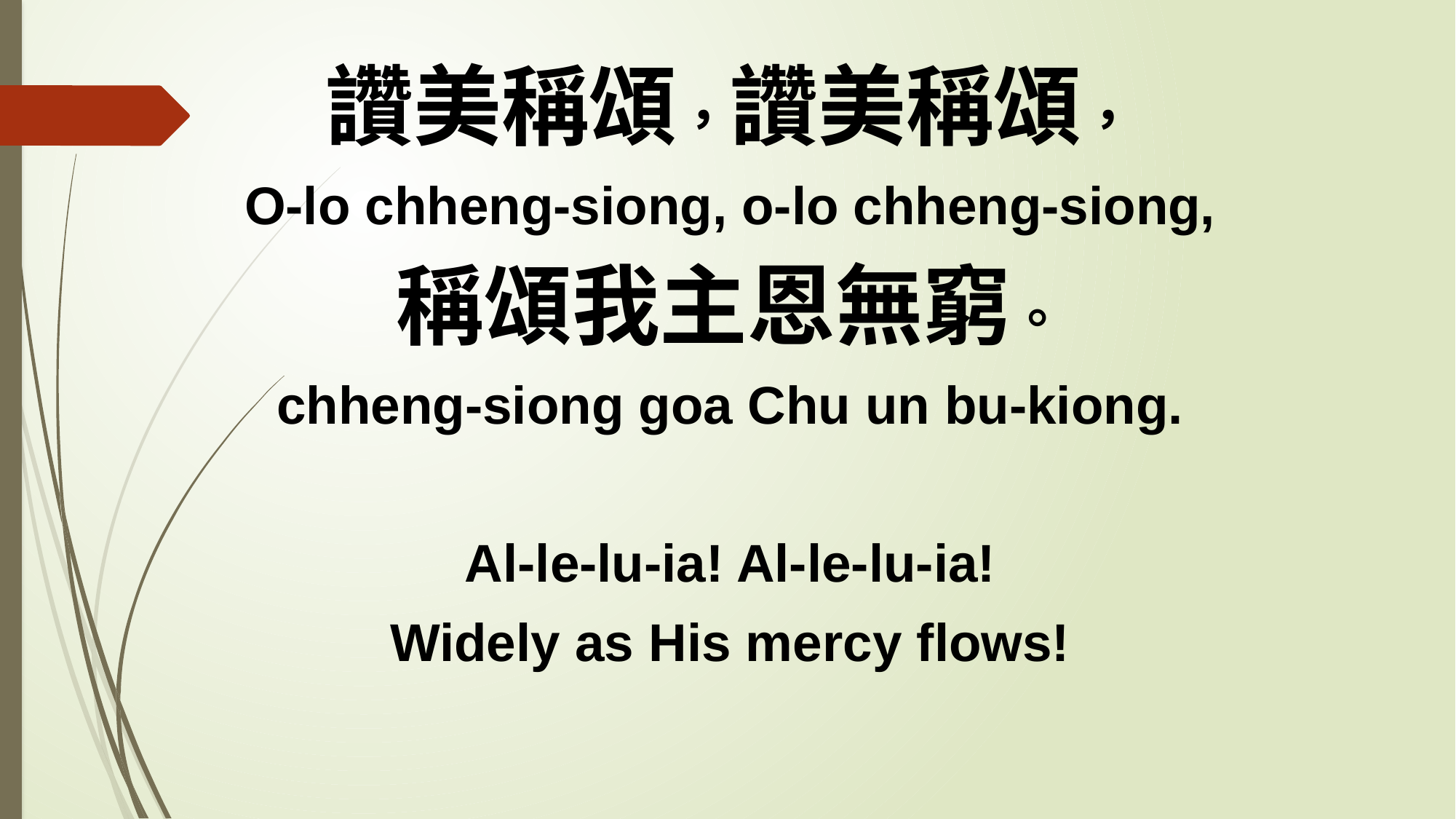

讚美稱頌，讚美稱頌，
O-lo chheng-siong, o-lo chheng-siong,
稱頌我主恩無窮。
chheng-siong goa Chu un bu-kiong.

Al-le-lu-ia! Al-le-lu-ia!
Widely as His mercy flows!